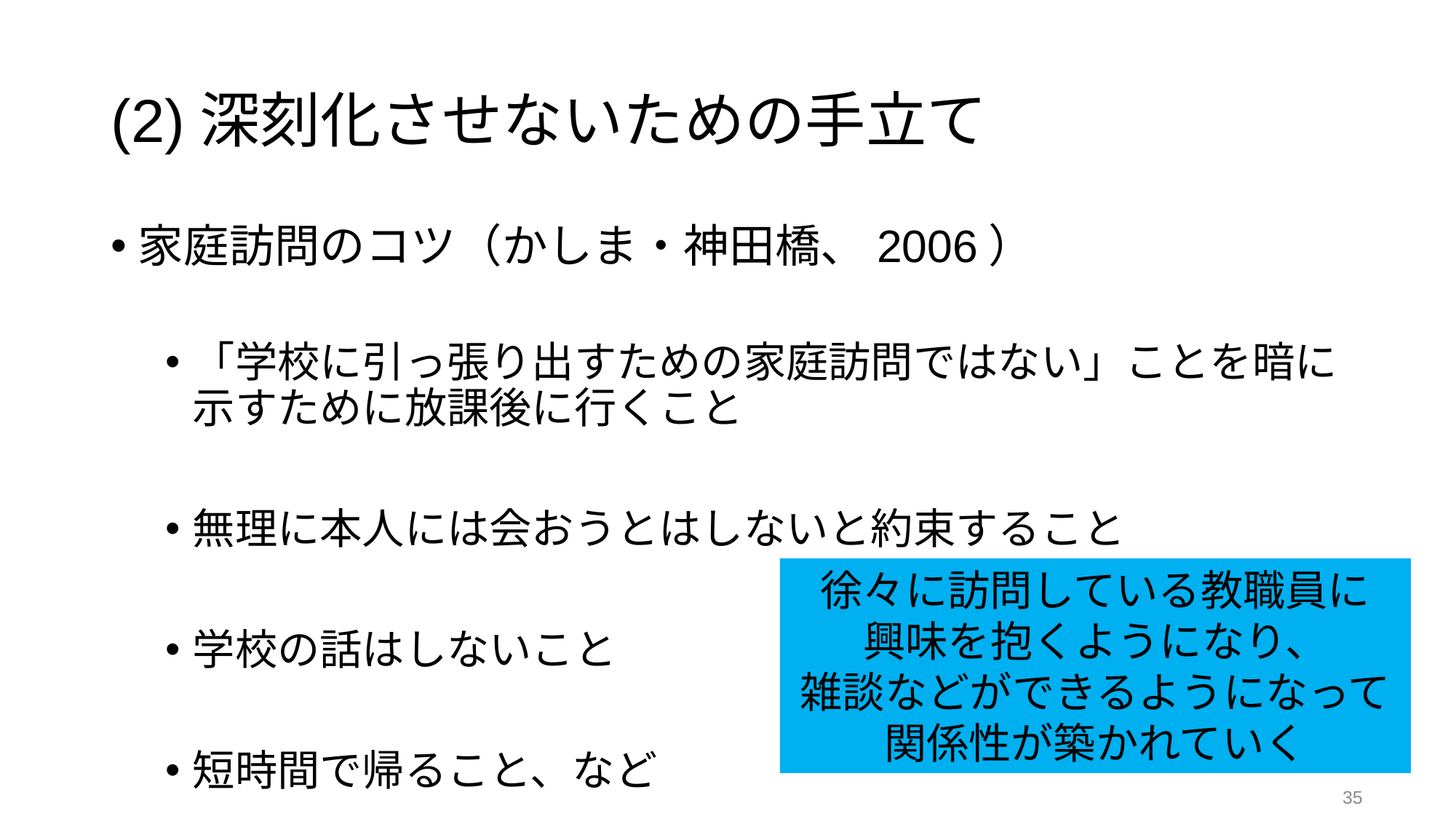

# (2)深刻化させないための手立て
家庭訪問のコツ（かしま・神田橋、2006）

「学校に引っ張り出すための家庭訪問ではない」ことを暗に示すために放課後に行くこと

無理に本人には会おうとはしないと約束すること

学校の話はしないこと

短時間で帰ること、など
徐々に訪問している教職員に
興味を抱くようになり、
雑談などができるようになって関係性が築かれていく
35